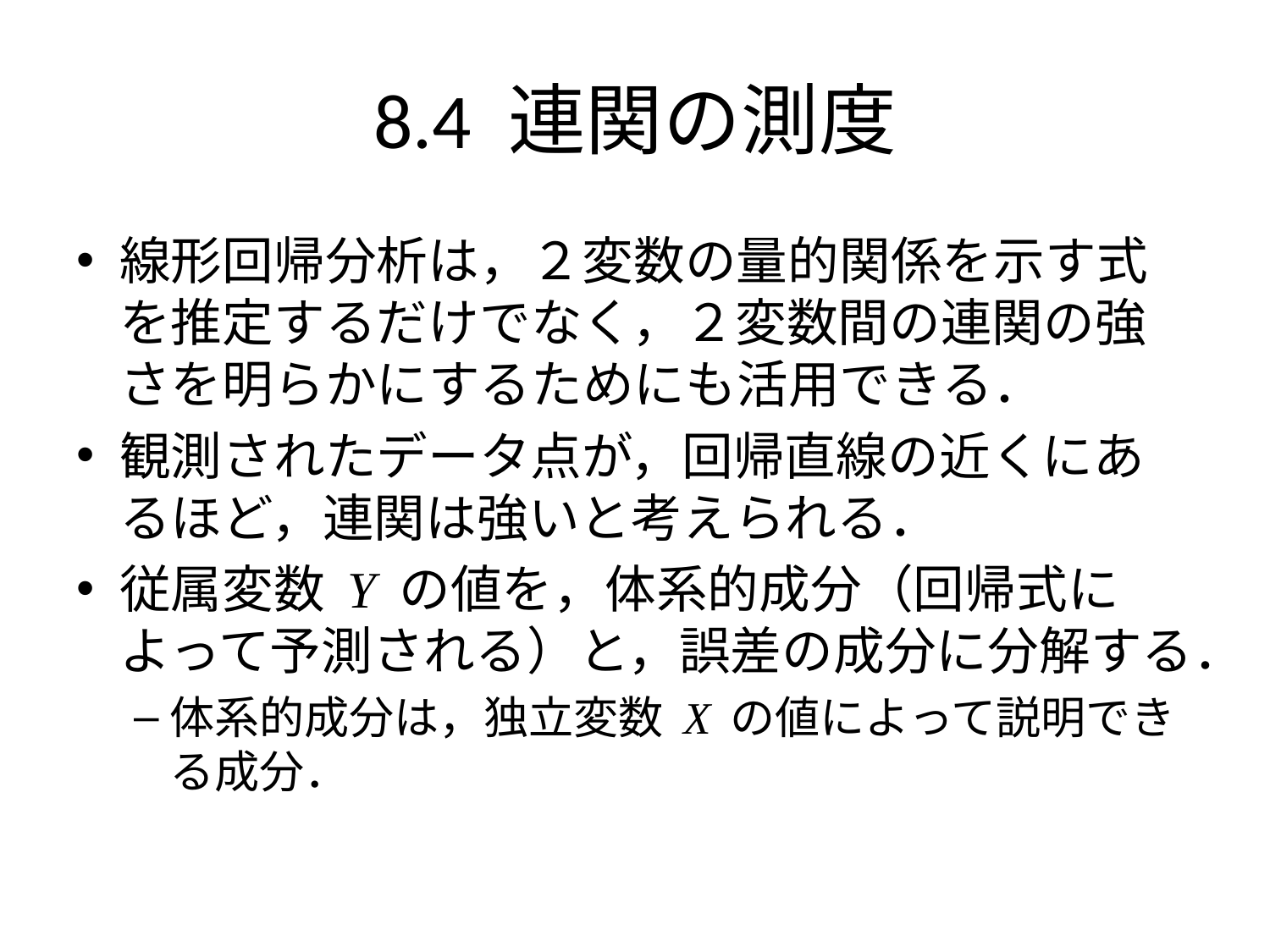

# 8.4 連関の測度
線形回帰分析は，２変数の量的関係を示す式を推定するだけでなく，２変数間の連関の強さを明らかにするためにも活用できる．
観測されたデータ点が，回帰直線の近くにあるほど，連関は強いと考えられる．
従属変数 Y の値を，体系的成分（回帰式によって予測される）と，誤差の成分に分解する．
体系的成分は，独立変数 X の値によって説明できる成分．